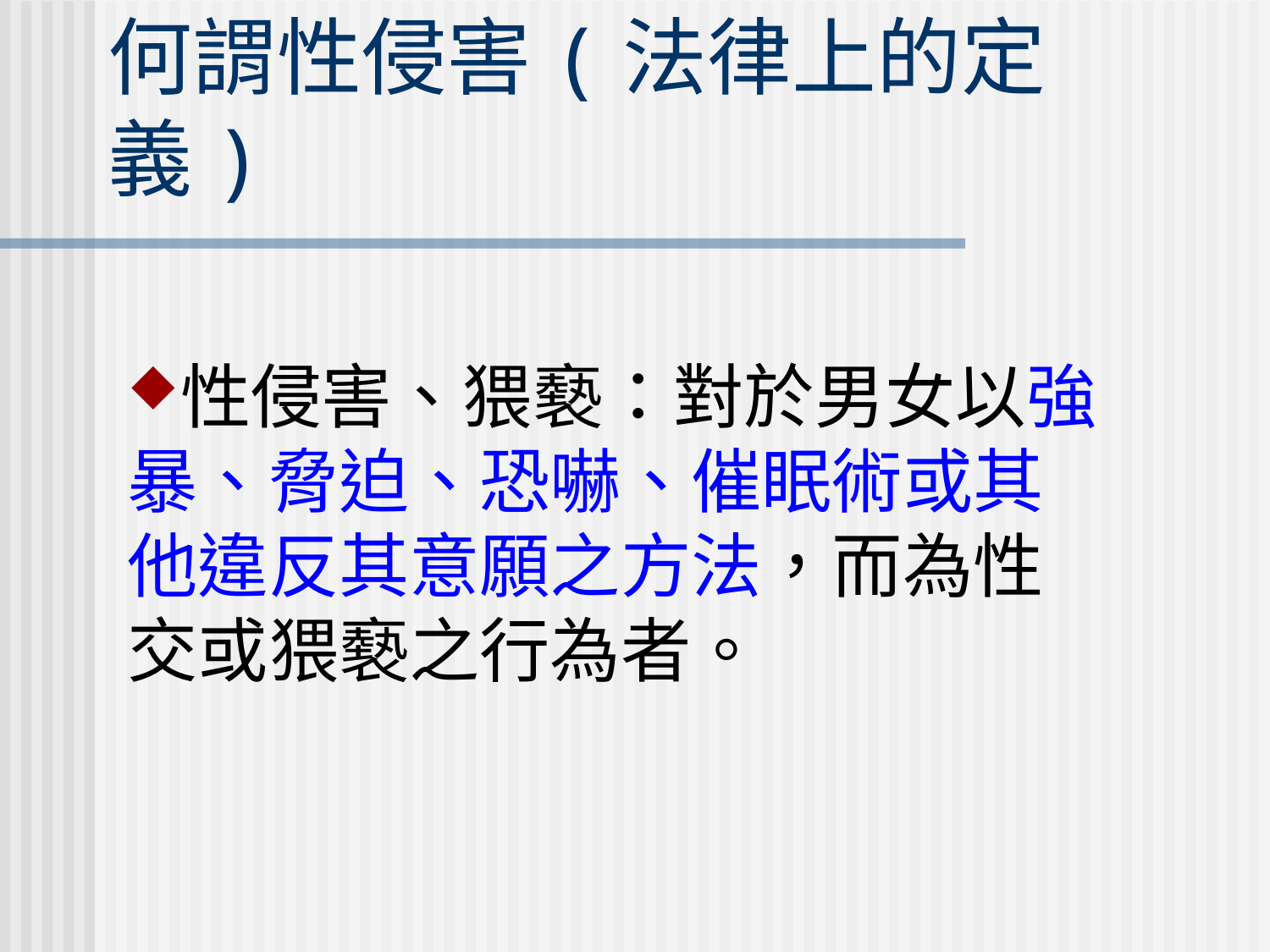

# 何謂性侵害(法律上的定義)
性侵害、猥褻：對於男女以強暴、脅迫、恐嚇、催眠術或其他違反其意願之方法，而為性交或猥褻之行為者。